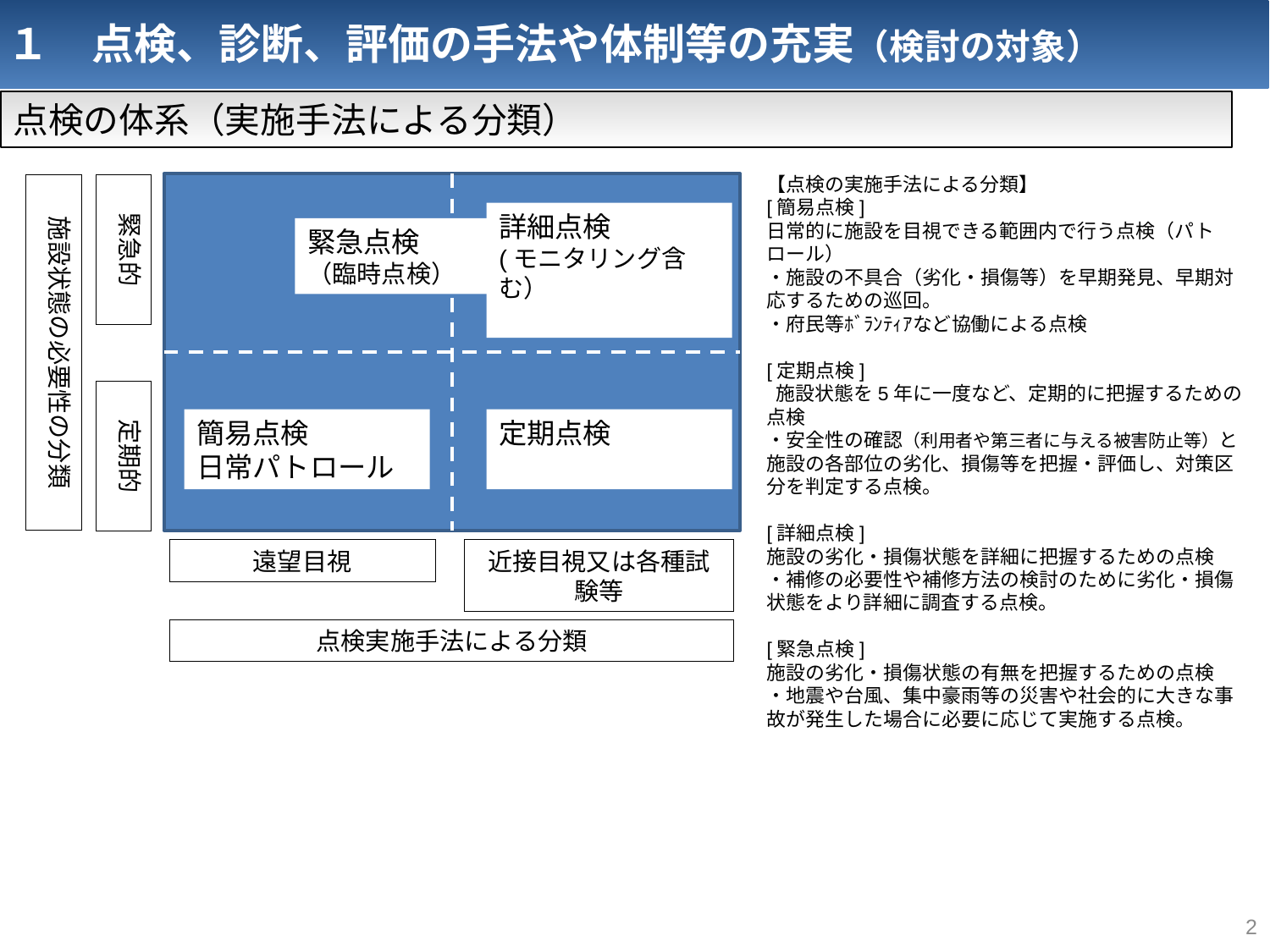

１　点検、診断、評価の手法や体制等の充実（検討の対象）
点検の体系（実施手法による分類）
（参考：点検の分類）
【点検の実施手法による分類】
[簡易点検]
日常的に施設を目視できる範囲内で行う点検（パトロール）
・施設の不具合（劣化・損傷等）を早期発見、早期対応するための巡回。
・府民等ﾎﾞﾗﾝﾃｨｱなど協働による点検

[定期点検]
 施設状態を5年に一度など、定期的に把握するための点検
・安全性の確認（利用者や第三者に与える被害防止等）と施設の各部位の劣化、損傷等を把握・評価し、対策区分を判定する点検。

[詳細点検]
施設の劣化・損傷状態を詳細に把握するための点検
・補修の必要性や補修方法の検討のために劣化・損傷状態をより詳細に調査する点検。

[緊急点検]
施設の劣化・損傷状態の有無を把握するための点検
・地震や台風、集中豪雨等の災害や社会的に大きな事故が発生した場合に必要に応じて実施する点検。

施設状態の必要性の分類
緊急的
詳細点検
(モニタリング含む）

緊急点検
（臨時点検）
定期的
簡易点検
日常パトロール
定期点検

遠望目視
近接目視又は各種試験等
点検実施手法による分類
2